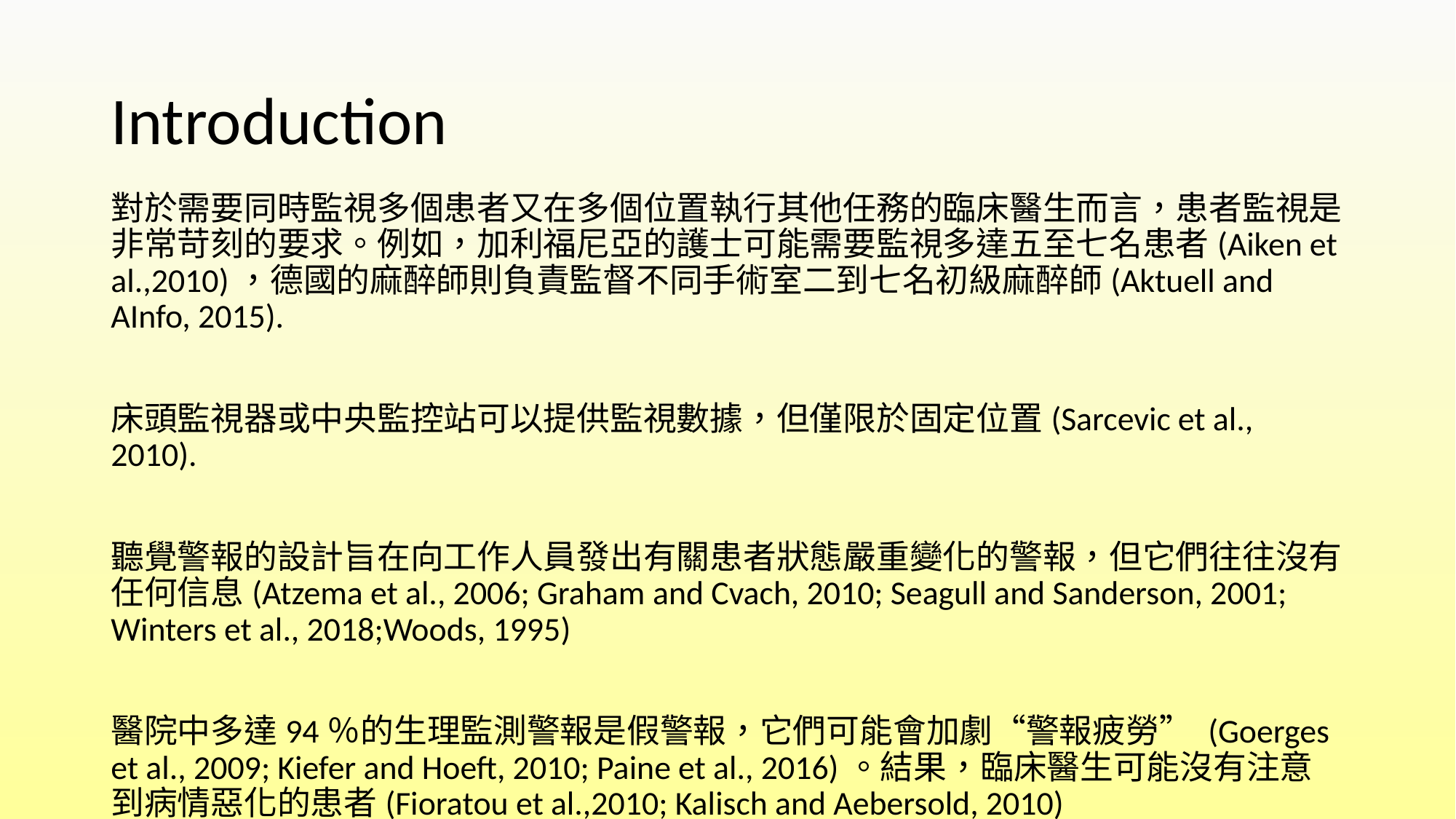

# Introduction
對於需要同時監視多個患者又在多個位置執行其他任務的臨床醫生而言，患者監視是非常苛刻的要求。例如，加利福尼亞的護士可能需要監視多達五至七名患者(Aiken et al.,2010)，德國的麻醉師則負責監督不同手術室二到七名初級麻醉師(Aktuell and AInfo, 2015).

床頭監視器或中央監控站可以提供監視數據，但僅限於固定位置(Sarcevic et al., 2010).

聽覺警報的設計旨在向工作人員發出有關患者狀態嚴重變化的警報，但它們往往沒有任何信息(Atzema et al., 2006; Graham and Cvach, 2010; Seagull and Sanderson, 2001; Winters et al., 2018;Woods, 1995)

醫院中多達94％的生理監測警報是假警報，它們可能會加劇“警報疲勞” (Goerges et al., 2009; Kiefer and Hoeft, 2010; Paine et al., 2016)。結果，臨床醫生可能沒有注意到病情惡化的患者(Fioratou et al.,2010; Kalisch and Aebersold, 2010)